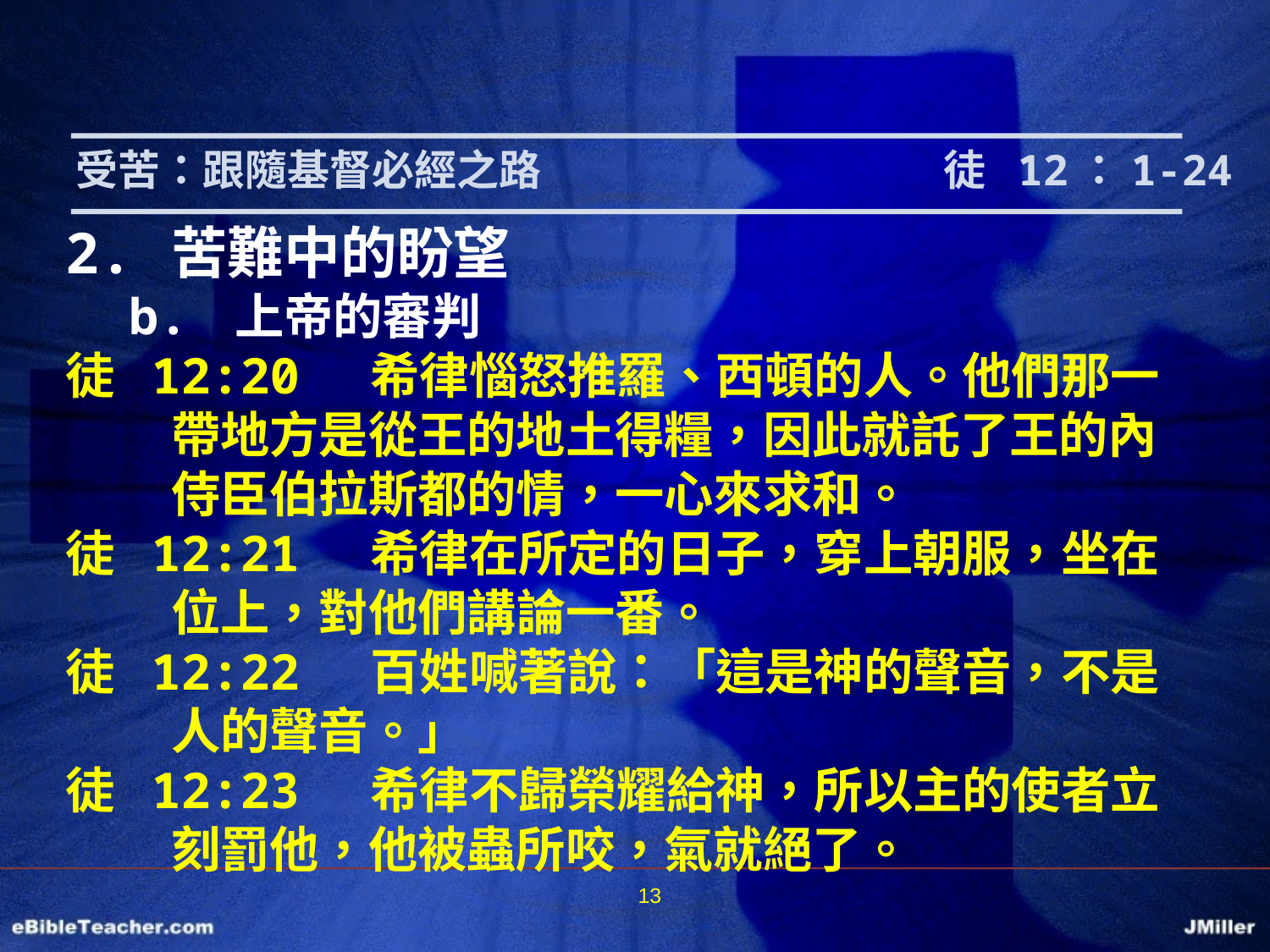

受苦：跟隨基督必經之路			     徒 12：1-24
2.	苦難中的盼望
b.	上帝的審判
徒 12:20  希律惱怒推羅、西頓的人。他們那一帶地方是從王的地土得糧，因此就託了王的內侍臣伯拉斯都的情，一心來求和。
徒 12:21  希律在所定的日子，穿上朝服，坐在位上，對他們講論一番。
徒 12:22  百姓喊著說：「這是神的聲音，不是人的聲音。」
徒 12:23  希律不歸榮耀給神，所以主的使者立刻罰他，他被蟲所咬，氣就絕了。